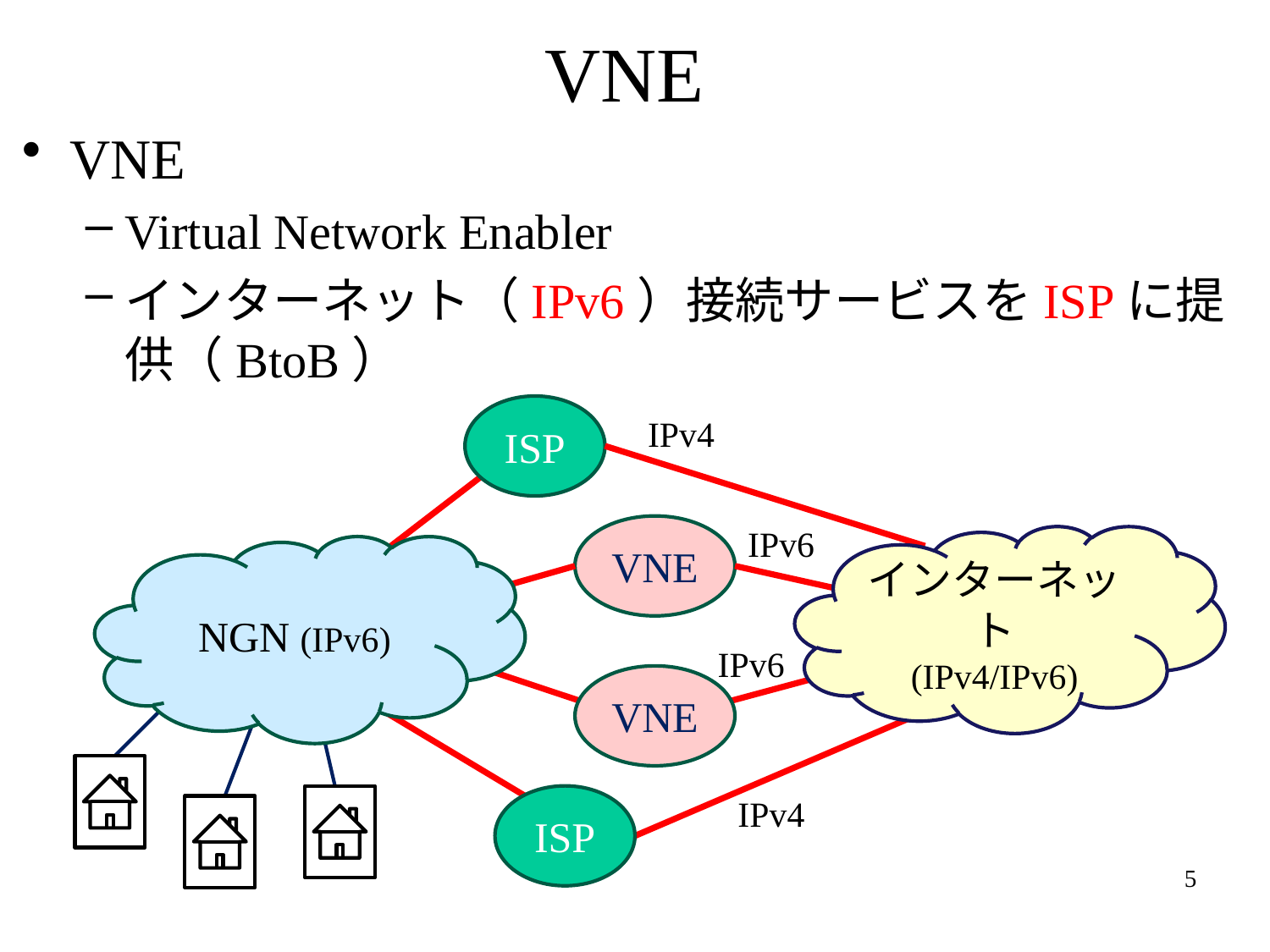

# VNE
VNE
Virtual Network Enabler
インターネット（IPv6）接続サービスをISPに提供（BtoB）
ISP
IPv4
VNE
IPv6
インターネット
(IPv4/IPv6)
NGN (IPv6)
IPv6
VNE

ISP
IPv4

5